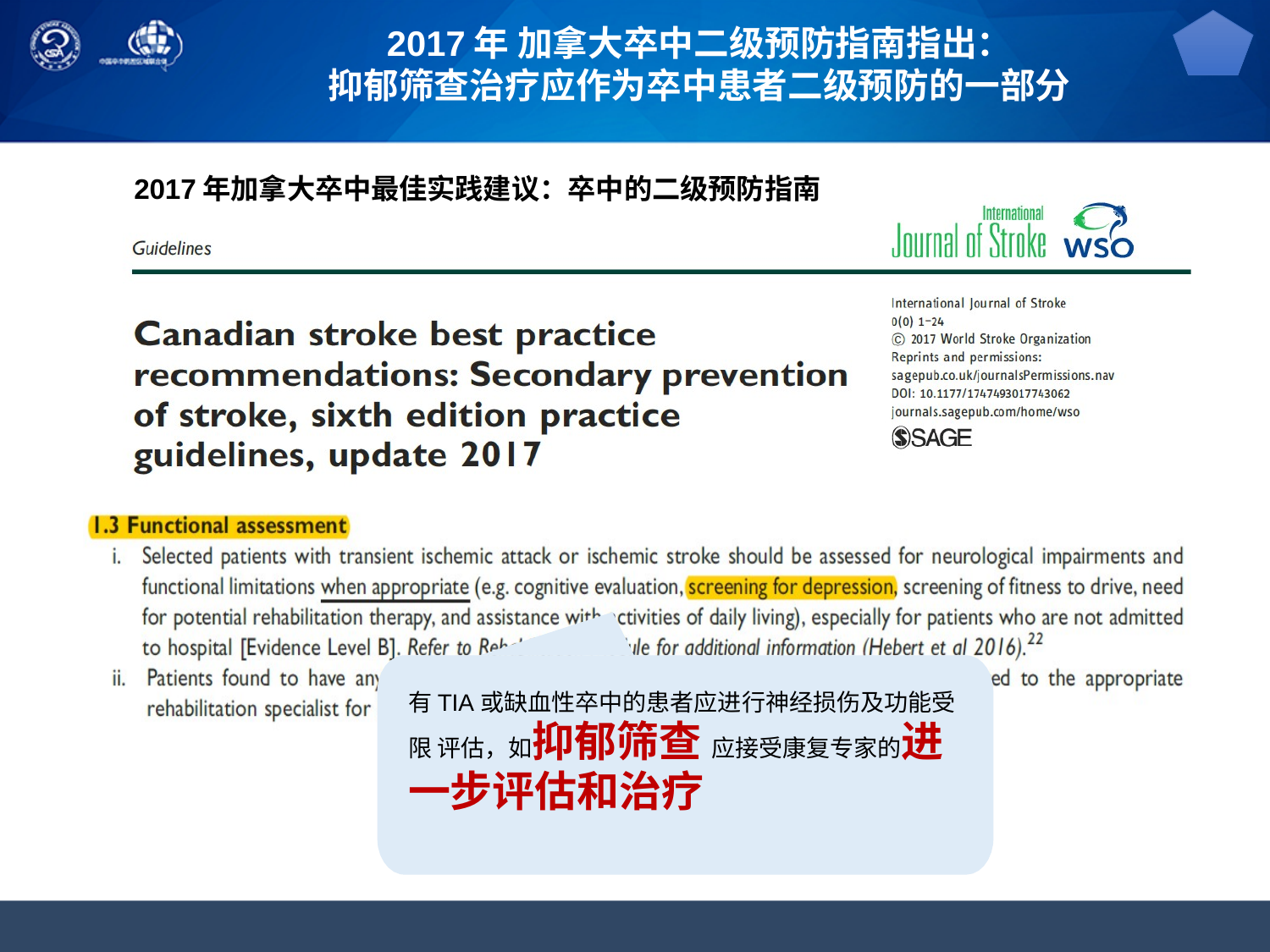

# 2017年 加拿大卒中二级预防指南指出： 抑郁筛查治疗应作为卒中患者二级预防的一部分

2017年加拿大卒中最佳实践建议：卒中的二级预防指南

有TIA或缺血性卒中的患者应进行神经损伤及功能受限 评估，如抑郁筛查 应接受康复专家的进一步评估和治疗
工业设计系